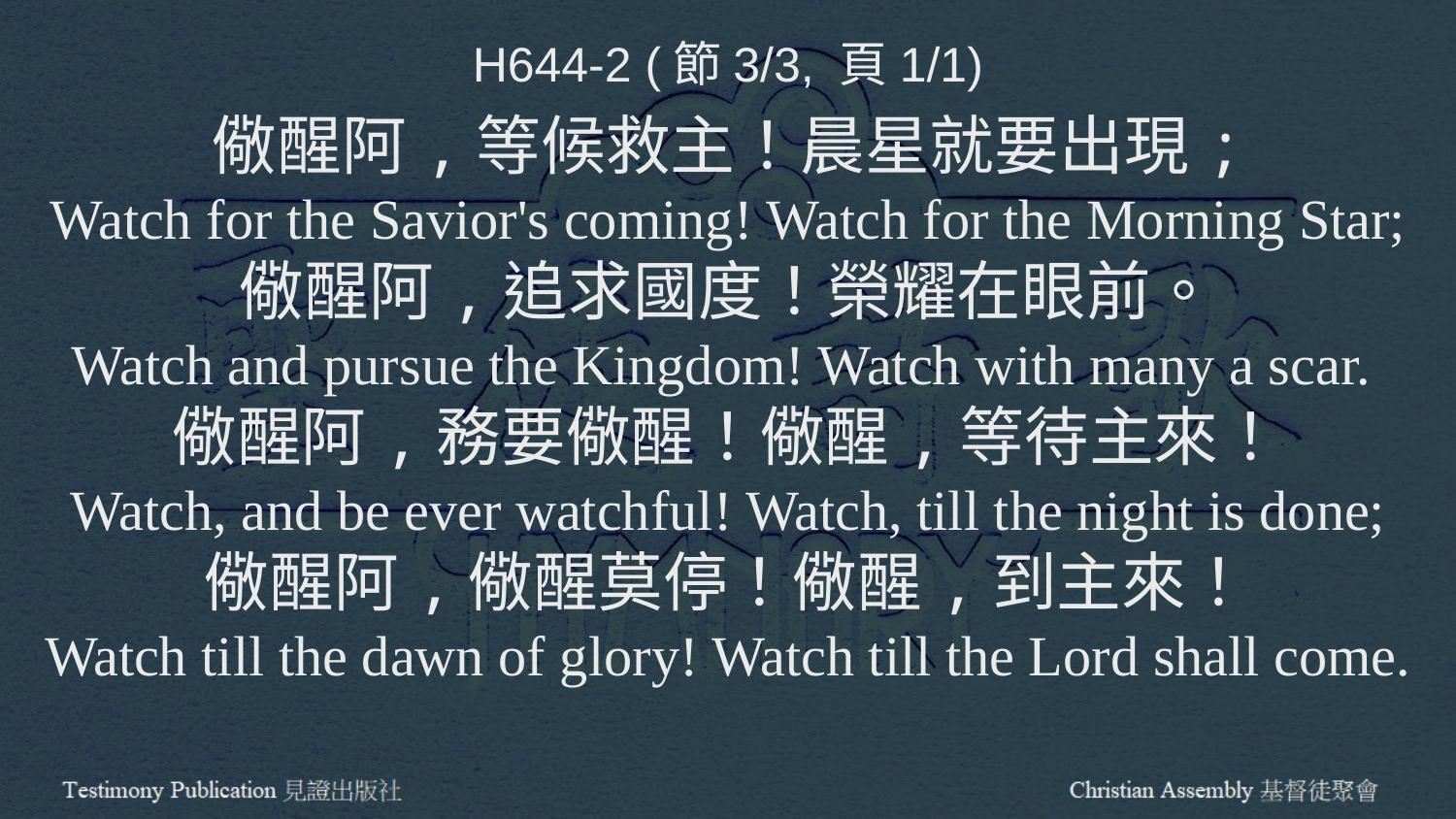

H644-2 (節3/3, 頁1/1)
儆醒阿,等候救主！晨星就要出現;
Watch for the Savior's coming! Watch for the Morning Star;
儆醒阿,追求國度！榮耀在眼前。
Watch and pursue the Kingdom! Watch with many a scar.
儆醒阿,務要儆醒！儆醒,等待主來！
Watch, and be ever watchful! Watch, till the night is done;
儆醒阿,儆醒莫停！儆醒,到主來！
Watch till the dawn of glory! Watch till the Lord shall come.